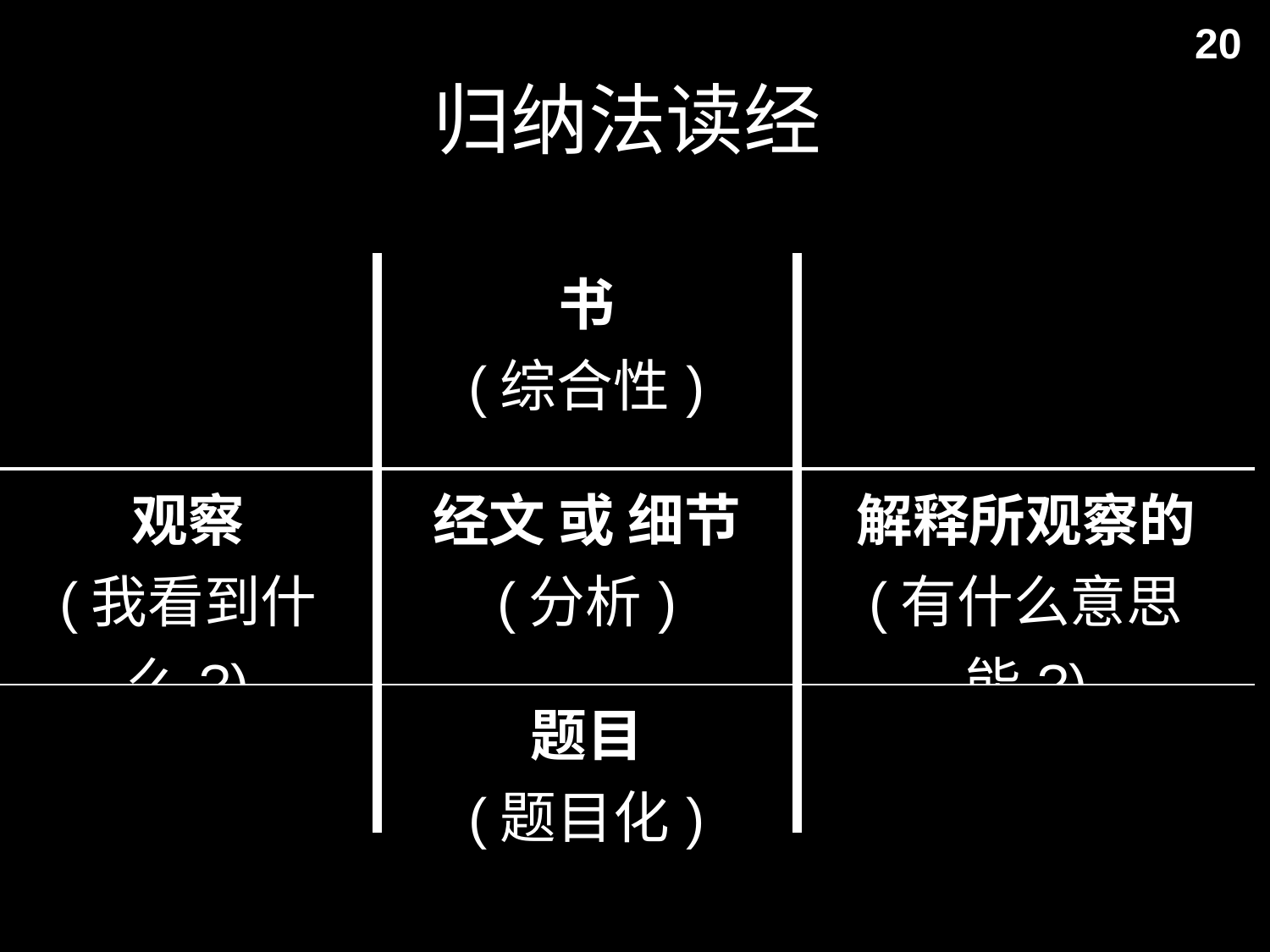

20
# 归纳法读经
|  | 书 (综合性) |  |
| --- | --- | --- |
| 观察 (我看到什么?) | 经文 或 细节 (分析) | 解释所观察的 (有什么意思能?) |
|  | 题目 (题目化) |  |